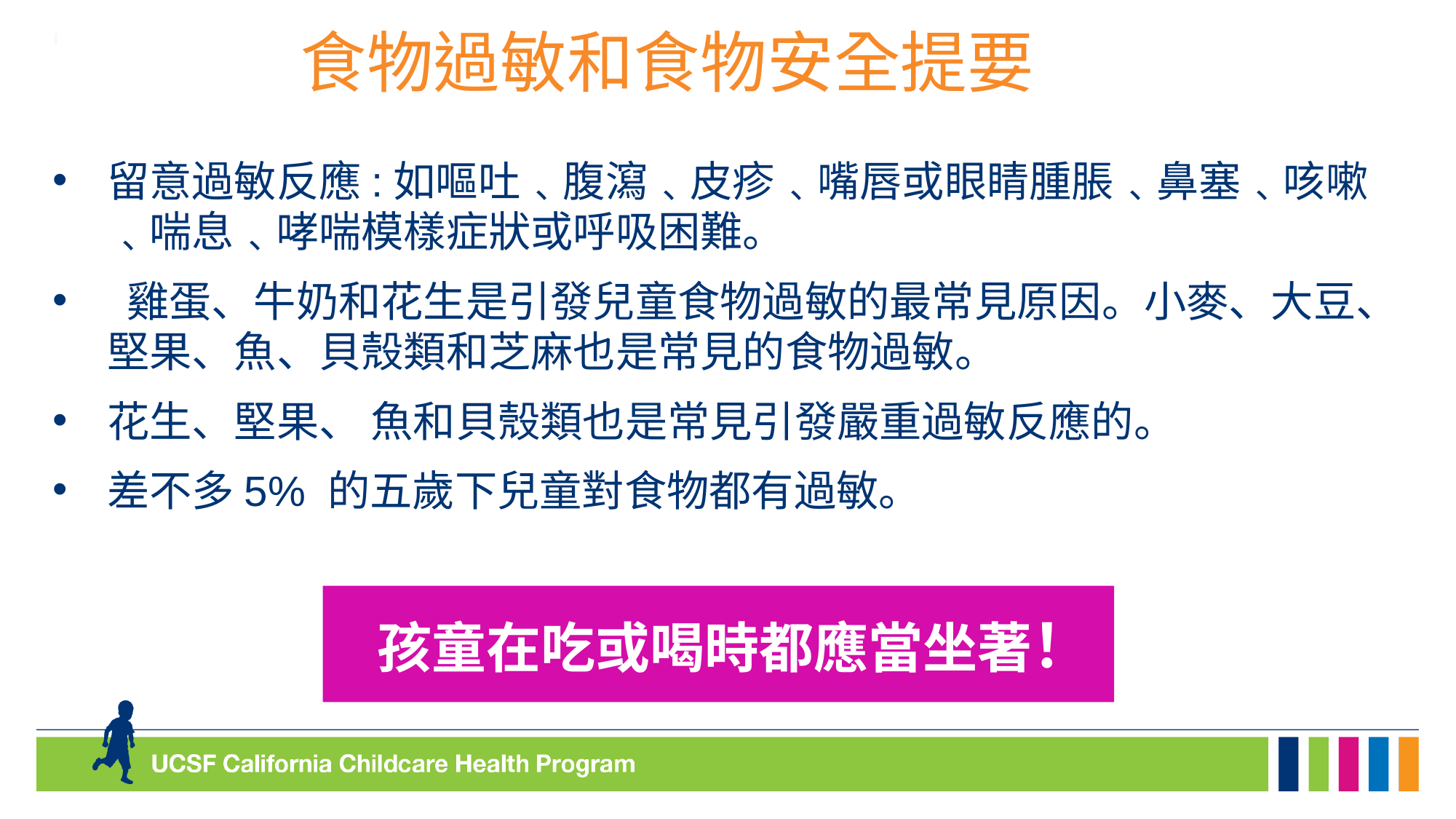

食物過敏和食物安全提要

留意過敏反應:如嘔吐﹑腹瀉﹑皮疹﹑嘴唇或眼睛腫脹﹑鼻塞﹑咳嗽﹑喘息﹑哮喘模樣症狀或呼吸困難。
 雞蛋、牛奶和花生是引發兒童食物過敏的最常見原因。小麥、大豆、堅果、魚、貝殼類和芝麻也是常見的食物過敏。
花生、堅果、 魚和貝殼類也是常見引發嚴重過敏反應的。
差不多5% 的五歲下兒童對食物都有過敏。
孩童在吃或喝時都應當坐著！